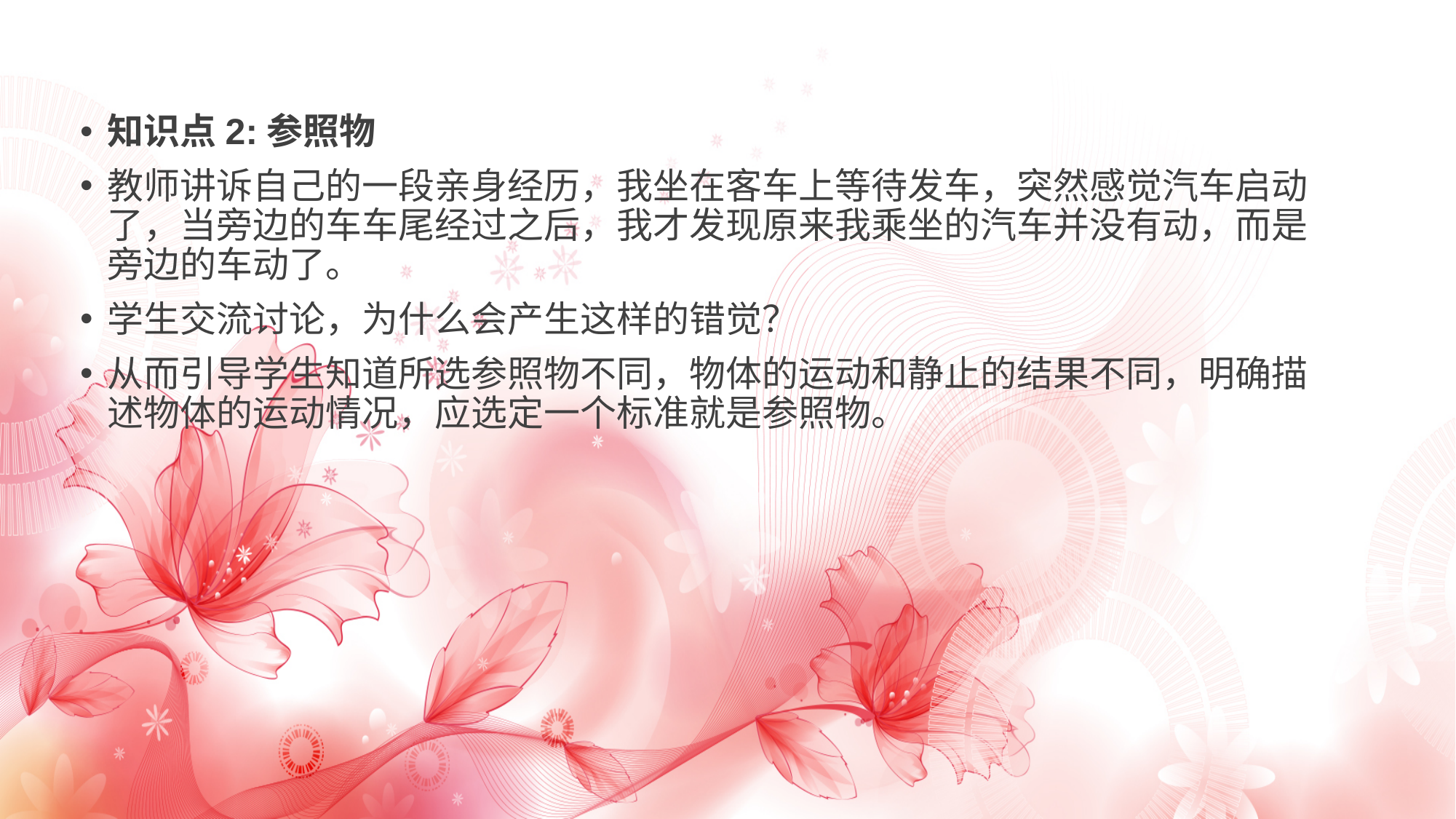

知识点2:参照物
教师讲诉自己的一段亲身经历，我坐在客车上等待发车，突然感觉汽车启动了，当旁边的车车尾经过之后，我才发现原来我乘坐的汽车并没有动，而是旁边的车动了。
学生交流讨论，为什么会产生这样的错觉？
从而引导学生知道所选参照物不同，物体的运动和静止的结果不同，明确描述物体的运动情况，应选定一个标准就是参照物。